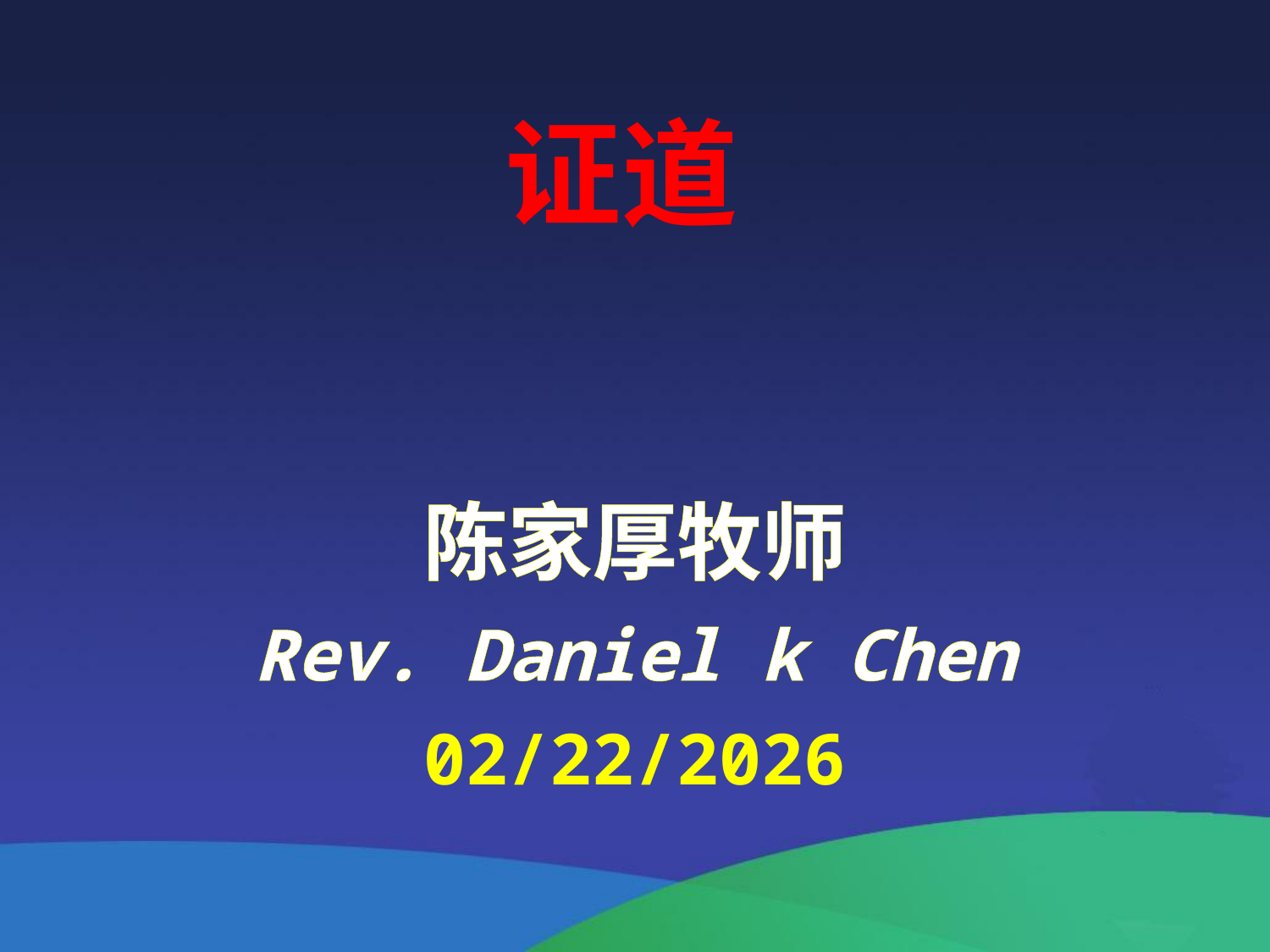

证道

陈家厚牧师
Rev. Daniel k Chen
02/22/2026